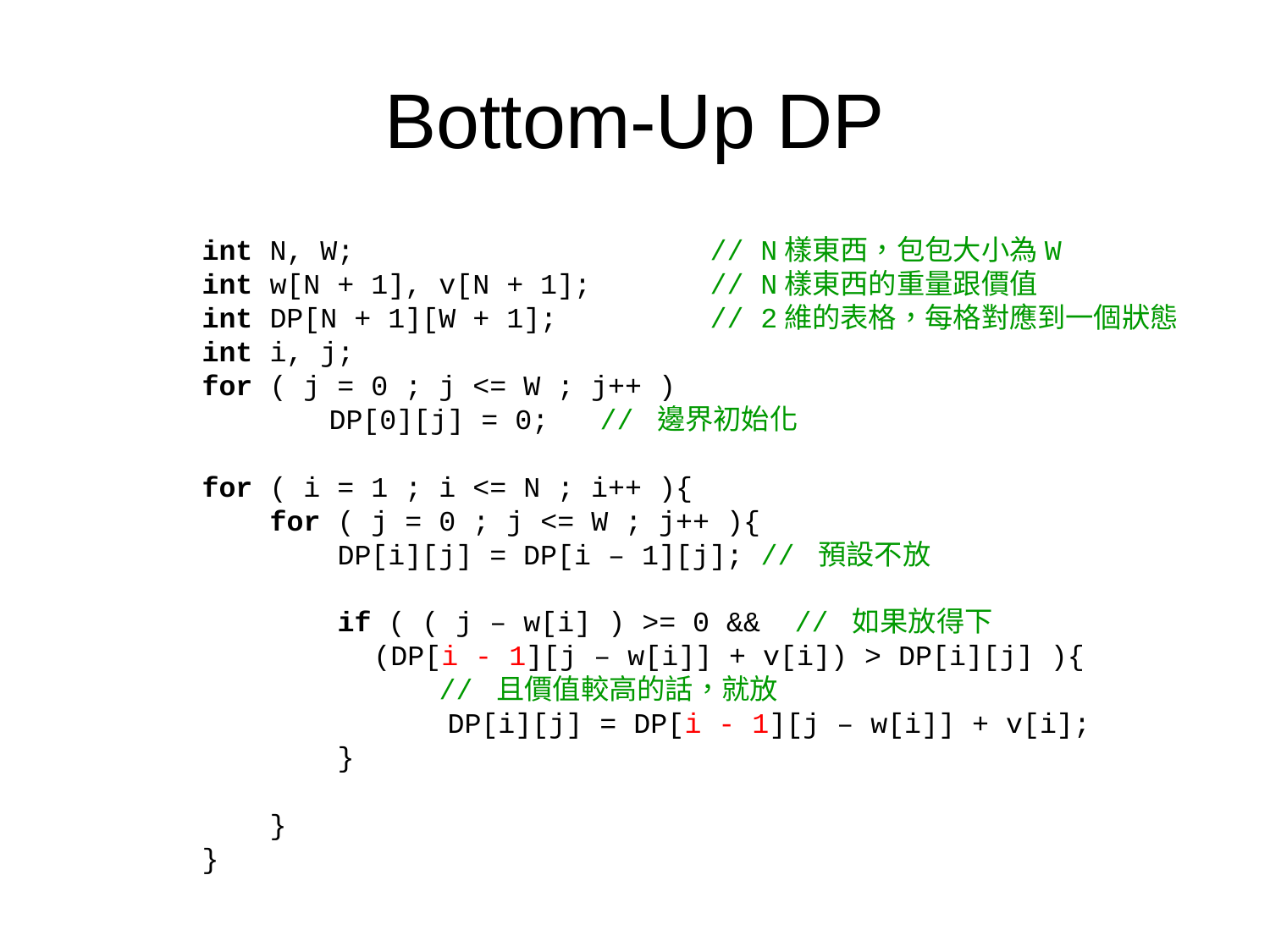

# Bottom-Up DP
int N, W;          	  	// N樣東西，包包大小為W
int w[N + 1], v[N + 1];       // N樣東西的重量跟價值
int DP[N + 1][W + 1]; 		// 2維的表格，每格對應到一個狀態
int i, j;
for ( j = 0 ; j <= W ; j++ )
	DP[0][j] = 0;   // 邊界初始化

for ( i = 1 ; i <= N ; i++ ){
    for ( j = 0 ; j <= W ; j++ ){
        DP[i][j] = DP[i – 1][j]; // 預設不放

        if ( ( j – w[i] ) >= 0 &&  // 如果放得下
	      (DP[i - 1][j – w[i]] + v[i]) > DP[i][j] ){
              // 且價值較高的話，就放
	       DP[i][j] = DP[i - 1][j – w[i]] + v[i];
        }

    }
}